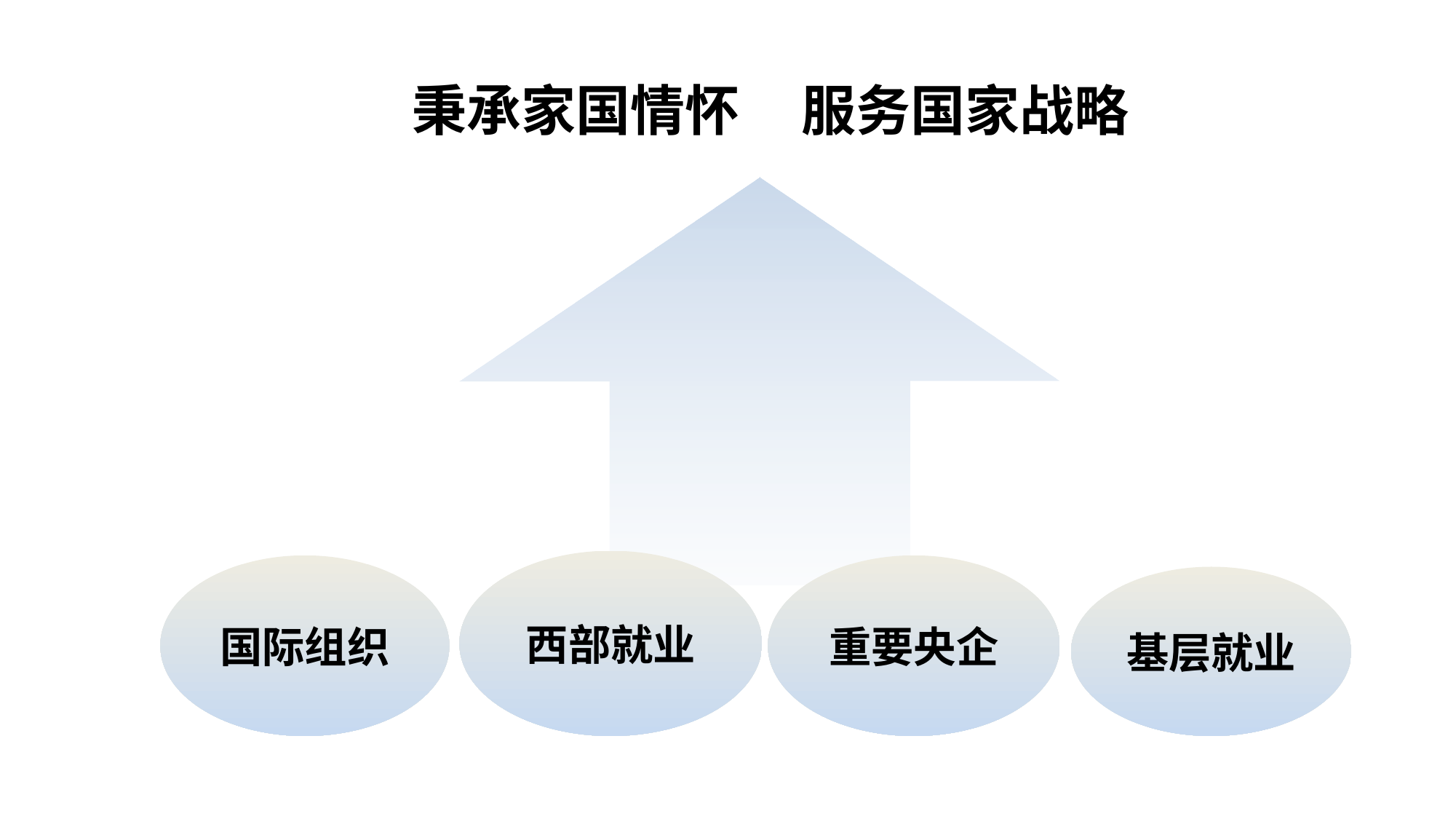

# 秉承家国情怀     服务国家战略

西部就业
国际组织
重要央企
基层就业